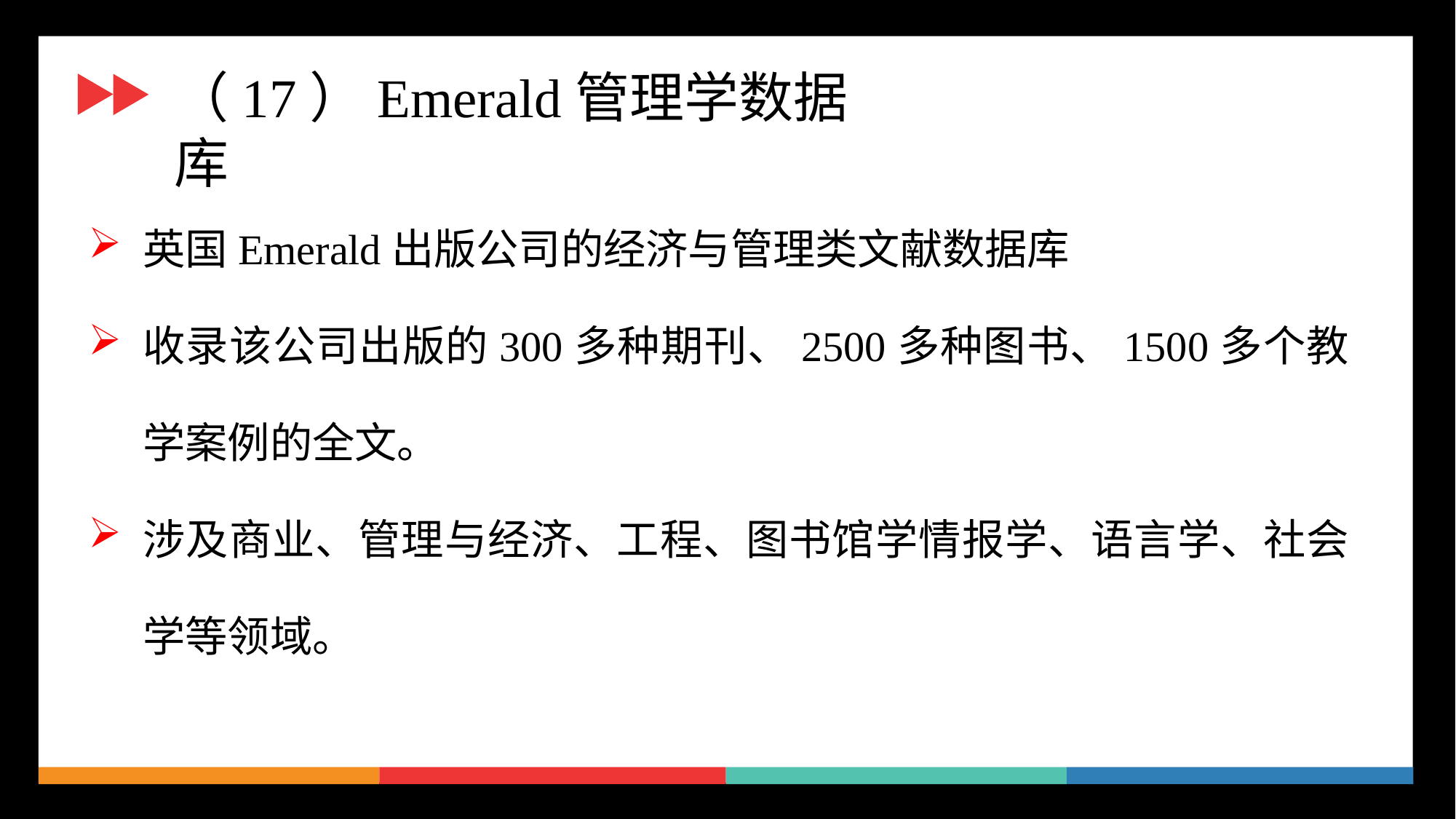

（17）Emerald管理学数据库

英国Emerald出版公司的经济与管理类文献数据库
收录该公司出版的300多种期刊、2500多种图书、1500多个教学案例的全文。
涉及商业、管理与经济、工程、图书馆学情报学、语言学、社会学等领域。